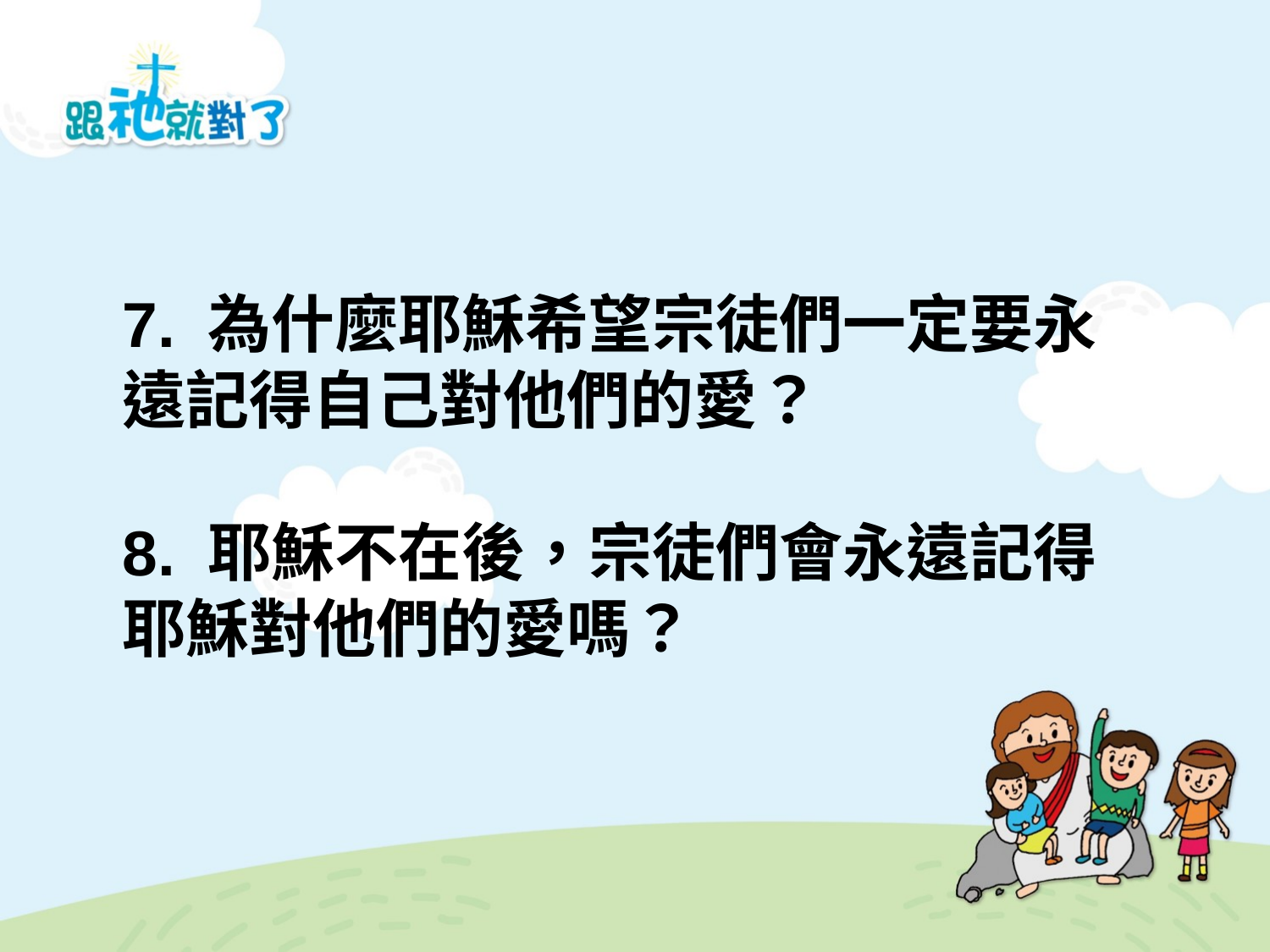

7. 為什麼耶穌希望宗徒們一定要永遠記得自己對他們的愛？

8. 耶穌不在後，宗徒們會永遠記得耶穌對他們的愛嗎？